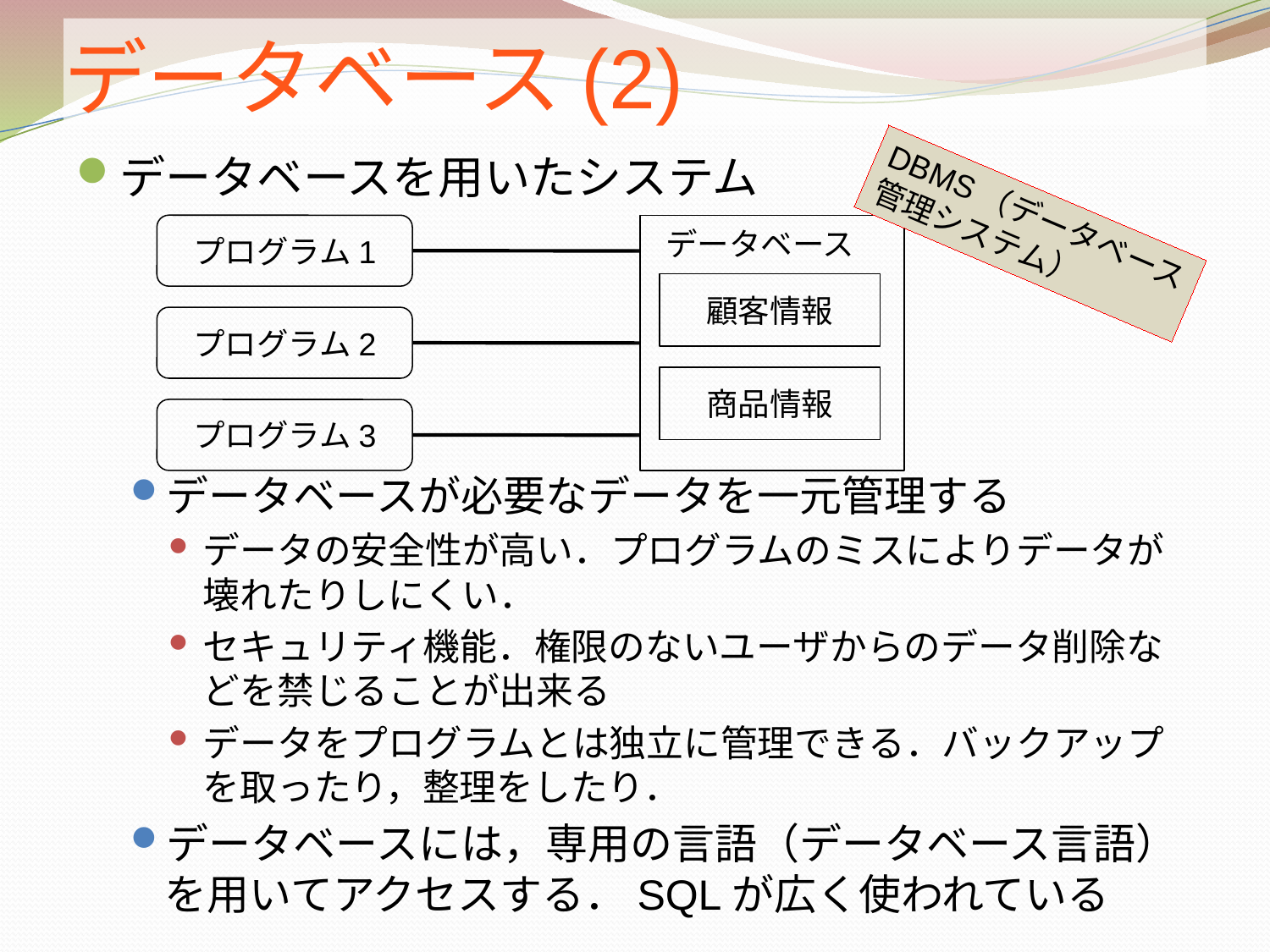

# データベース(2)
データベースを用いたシステム

データベースが必要なデータを一元管理する
データの安全性が高い．プログラムのミスによりデータが壊れたりしにくい．
セキュリティ機能．権限のないユーザからのデータ削除などを禁じることが出来る
データをプログラムとは独立に管理できる．バックアップを取ったり，整理をしたり．
データベースには，専用の言語（データベース言語）を用いてアクセスする．SQLが広く使われている
DBMS（データベース
管理システム）
プログラム1

データベース
顧客情報
プログラム2
商品情報
プログラム3